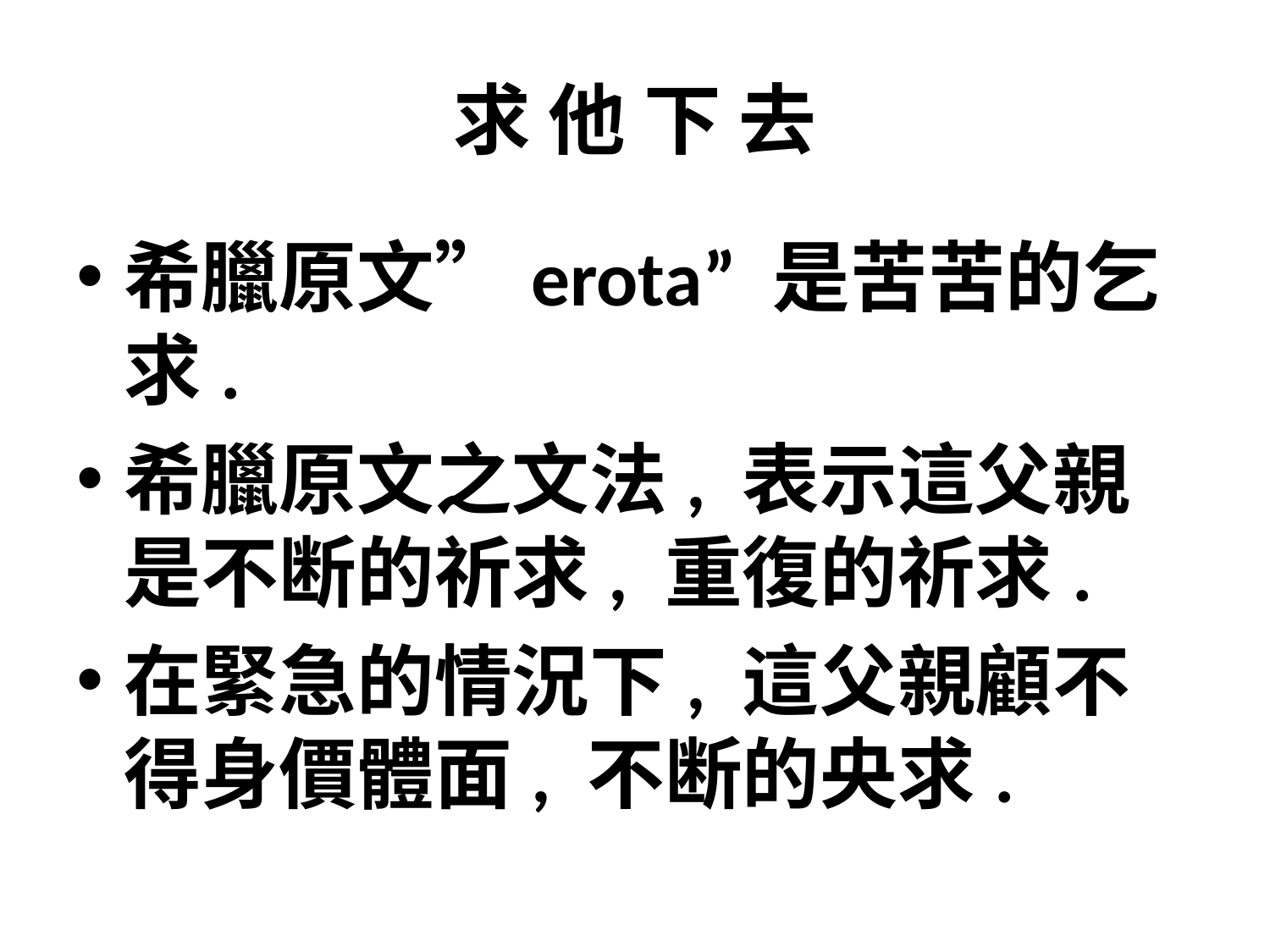

# 求 他 下 去
希臘原文”erota” 是苦苦的乞求.
希臘原文之文法, 表示這父親是不断的祈求, 重復的祈求.
在緊急的情況下, 這父親顧不得身價體面, 不断的央求.